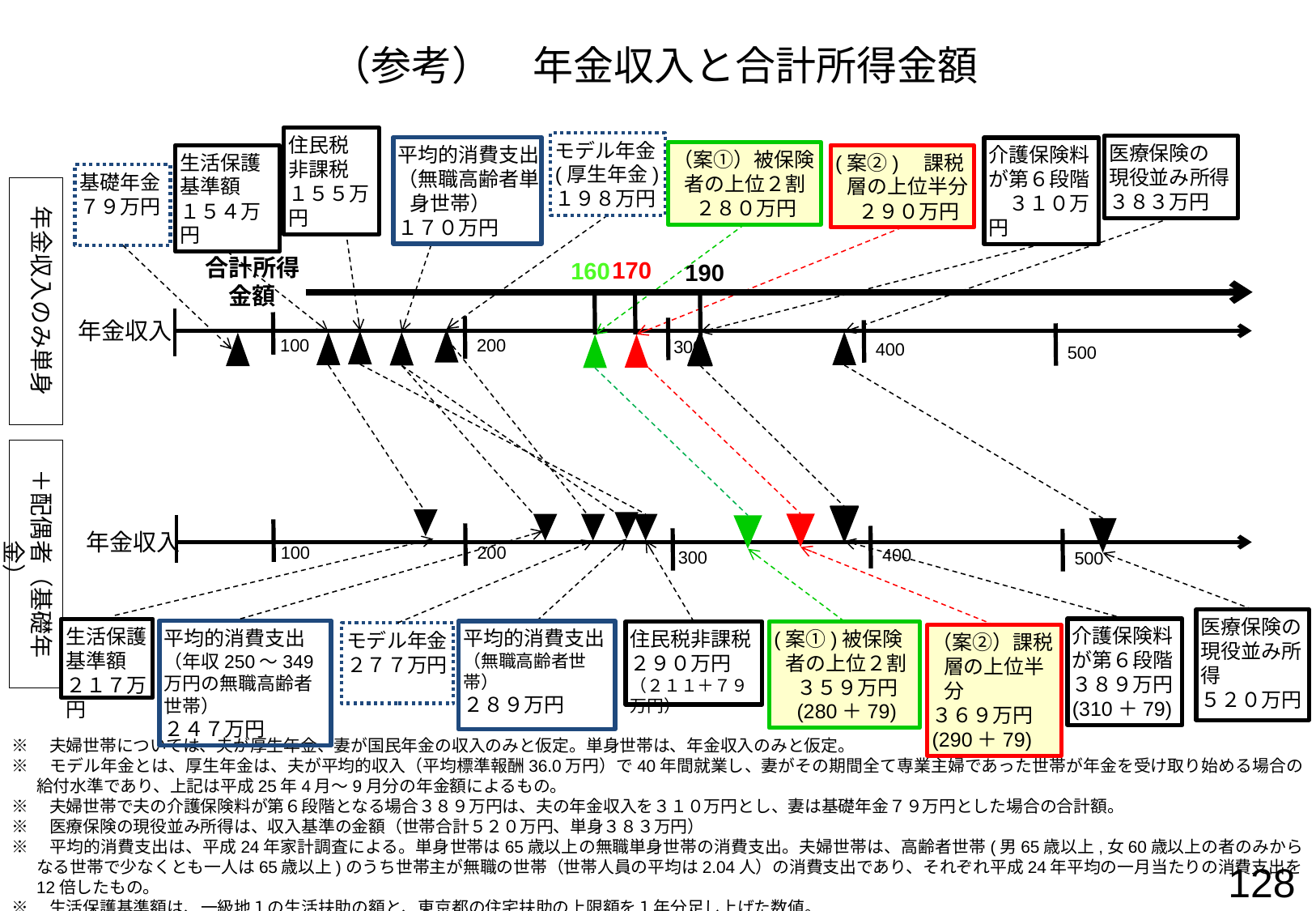

（参考）　年金収入と合計所得金額
住民税
非課税
１５５万円
モデル年金
(厚生年金)
１９８万円
医療保険の
現役並み所得
３８３万円
平均的消費支出
（無職高齢者単身世帯）
１７０万円
介護保険料が第６段階
　３１０万円
（案①）被保険者の上位２割
２８０万円
生活保護基準額
１５４万円
(案②)　課税層の上位半分
２９０万円
基礎年金
７９万円
年金収入のみ単身
合計所得
金額
170
160
190
年金収入
200
300
400
500
100

＋配偶者（基礎年金）

年金収入
200
400
300
500
100
医療保険の
現役並み所得
５２０万円
介護保険料が第６段階
３８９万円
(310＋79)
生活保護基準額
２１７万円
平均的消費支出
（年収250～349万円の無職高齢者世帯）
２４７万円
平均的消費支出
（無職高齢者世帯）
２８９万円
(案①)被保険者の上位２割
３５９万円
(280＋79)
住民税非課税
２９０万円
（２１１＋７９万円）
モデル年金２７７万円
（案②）課税層の上位半分
３６９万円
(290＋79)
※　夫婦世帯については、夫が厚生年金、妻が国民年金の収入のみと仮定。単身世帯は、年金収入のみと仮定。
※　モデル年金とは、厚生年金は、夫が平均的収入（平均標準報酬36.0万円）で40年間就業し、妻がその期間全て専業主婦であった世帯が年金を受け取り始める場合の給付水準であり、上記は平成25年4月～9月分の年金額によるもの。
※　夫婦世帯で夫の介護保険料が第６段階となる場合３８９万円は、夫の年金収入を３１０万円とし、妻は基礎年金７９万円とした場合の合計額。
※　医療保険の現役並み所得は、収入基準の金額（世帯合計５２０万円、単身３８３万円）
※　平均的消費支出は、平成24年家計調査による。単身世帯は65歳以上の無職単身世帯の消費支出。夫婦世帯は、高齢者世帯(男65歳以上,女60歳以上の者のみからなる世帯で少なくとも一人は65歳以上)のうち世帯主が無職の世帯（世帯人員の平均は2.04人）の消費支出であり、それぞれ平成24年平均の一月当たりの消費支出を12倍したもの。
※　生活保護基準額は、一級地１の生活扶助の額と、東京都の住宅扶助の上限額を１年分足し上げた数値。
128